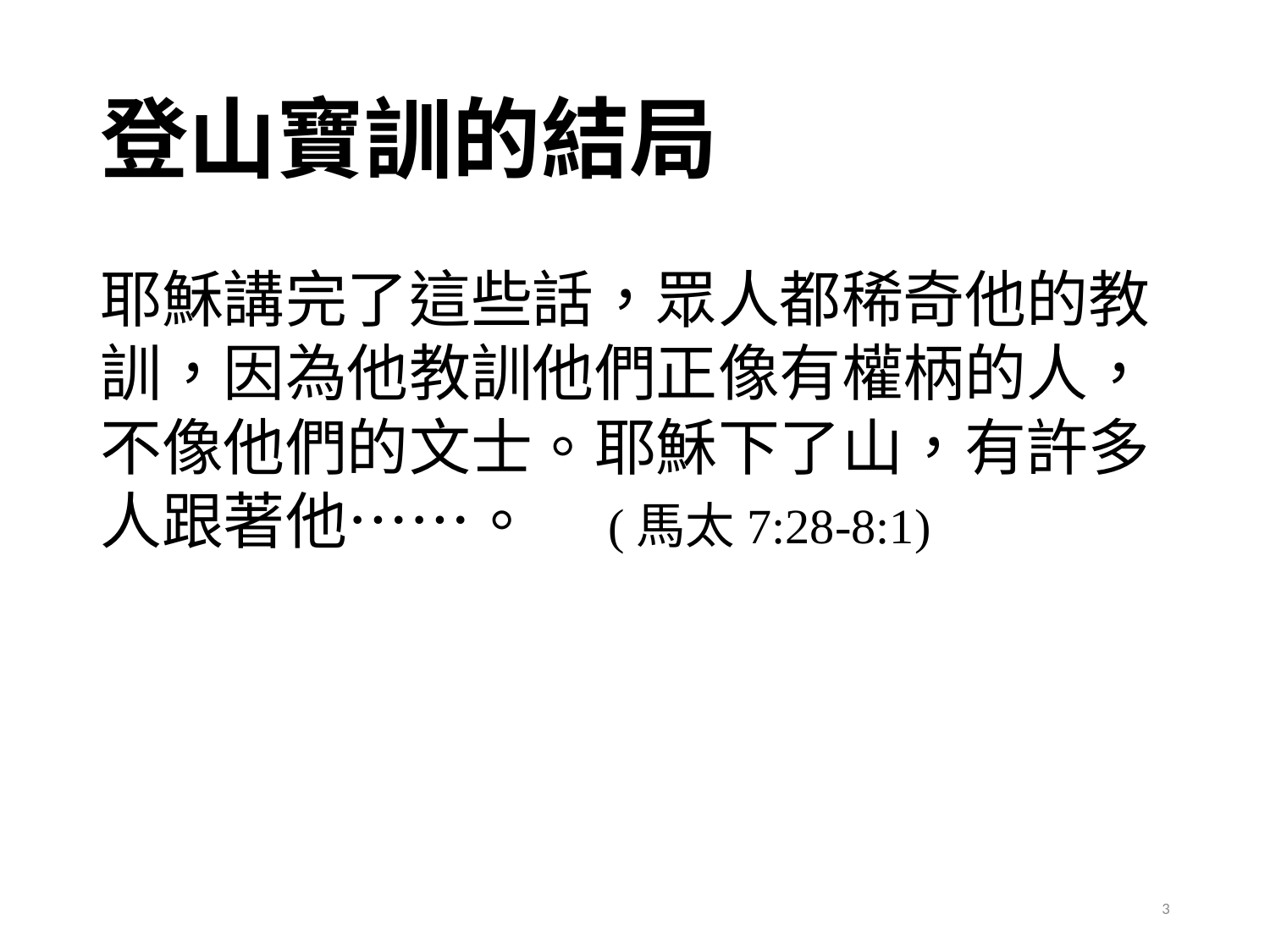

# 登山寶訓的結局
耶穌講完了這些話，眾人都稀奇他的教訓，因為他教訓他們正像有權柄的人，不像他們的文士。耶穌下了山，有許多人跟著他……。	(馬太7:28-8:1)
3